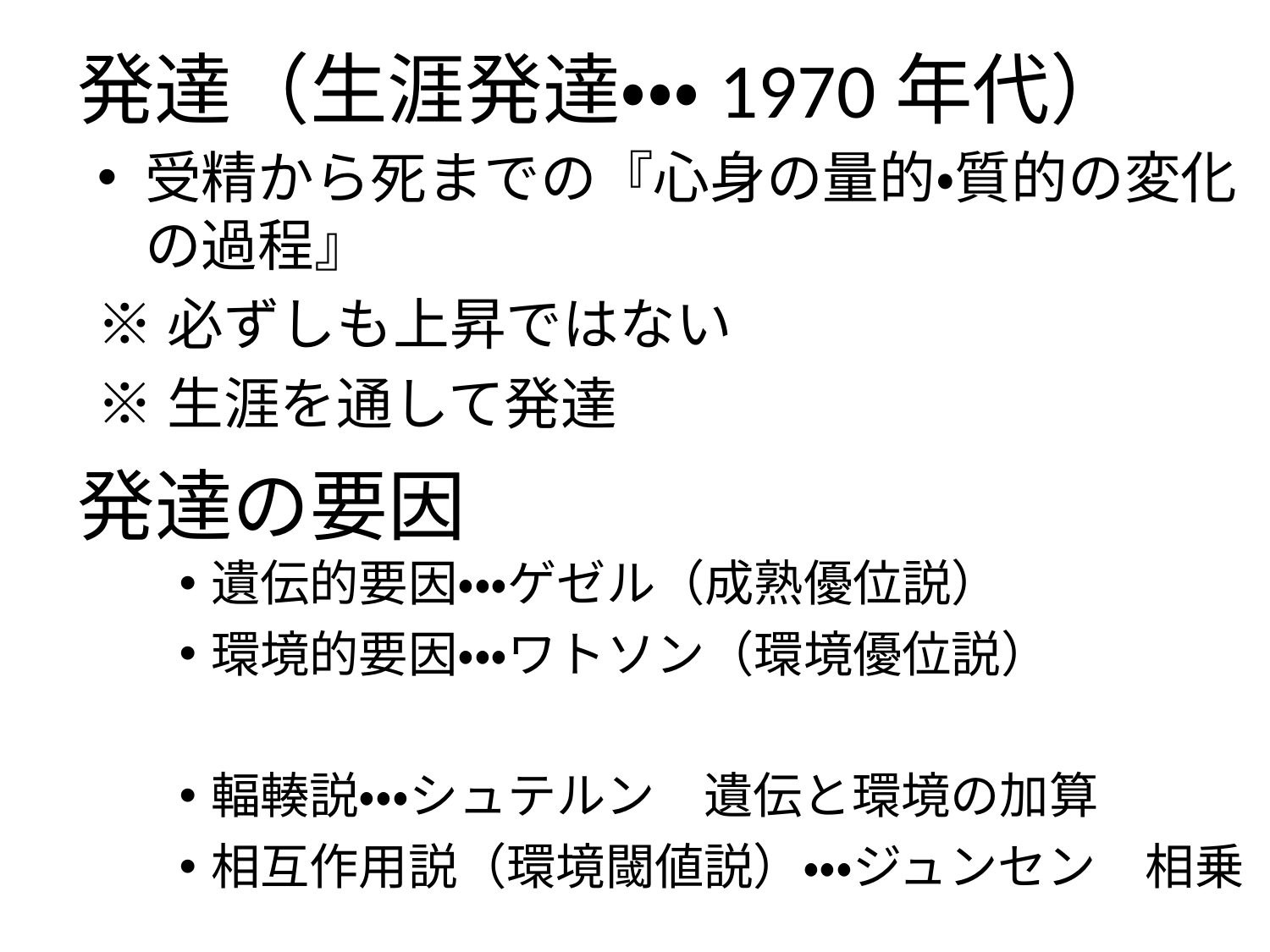

# 発達（生涯発達・・・1970年代）
受精から死までの『心身の量的・質的の変化の過程』
※必ずしも上昇ではない
※生涯を通して発達
発達の要因
遺伝的要因・・・ゲゼル（成熟優位説）
環境的要因・・・ワトソン（環境優位説）

輻輳説・・・シュテルン　遺伝と環境の加算
相互作用説（環境閾値説）・・・ジュンセン　相乗